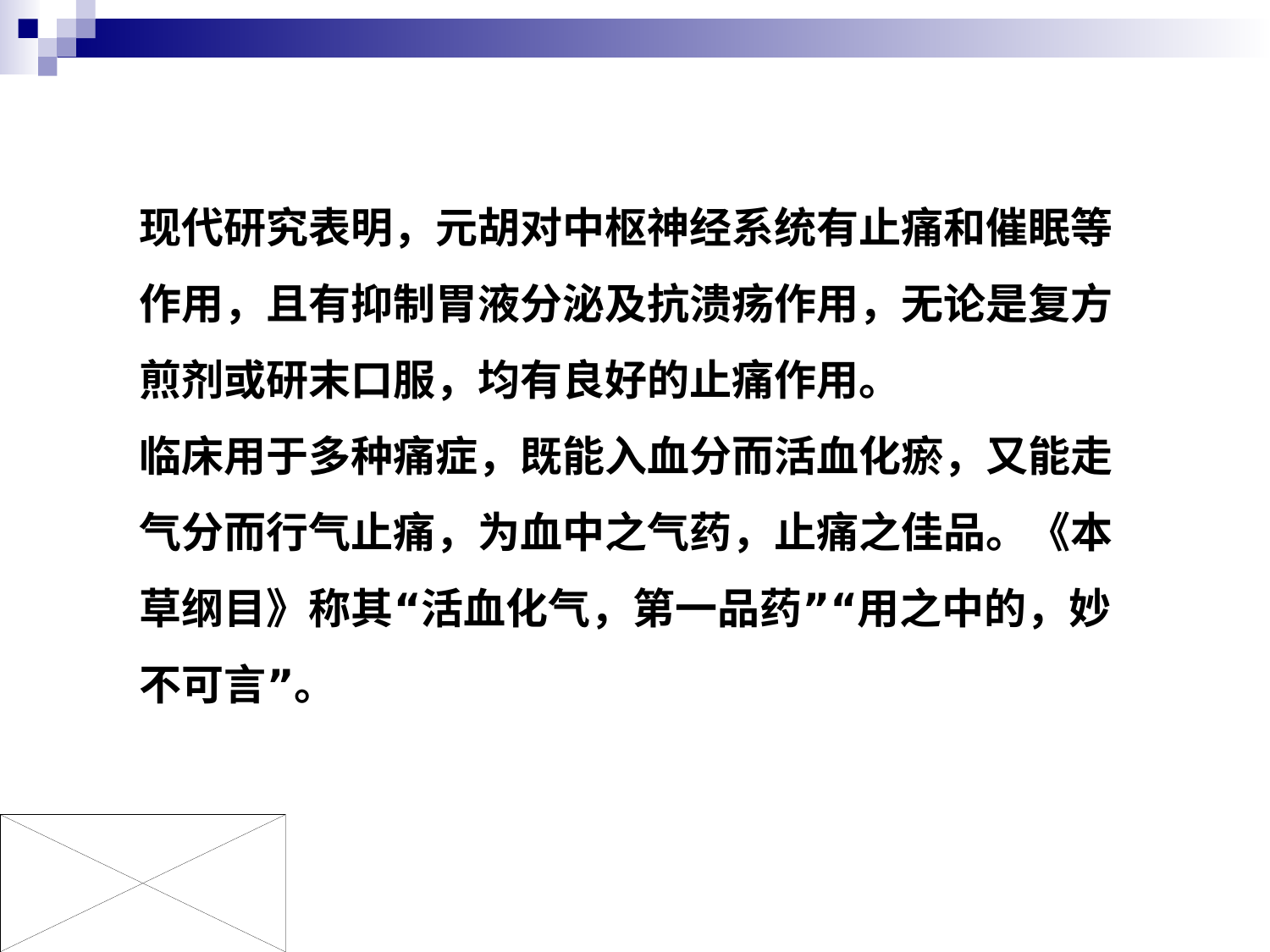

现代研究表明，元胡对中枢神经系统有止痛和催眠等作用，且有抑制胃液分泌及抗溃疡作用，无论是复方煎剂或研末口服，均有良好的止痛作用。
临床用于多种痛症，既能入血分而活血化瘀，又能走气分而行气止痛，为血中之气药，止痛之佳品。《本草纲目》称其“活血化气，第一品药”“用之中的，妙不可言”。